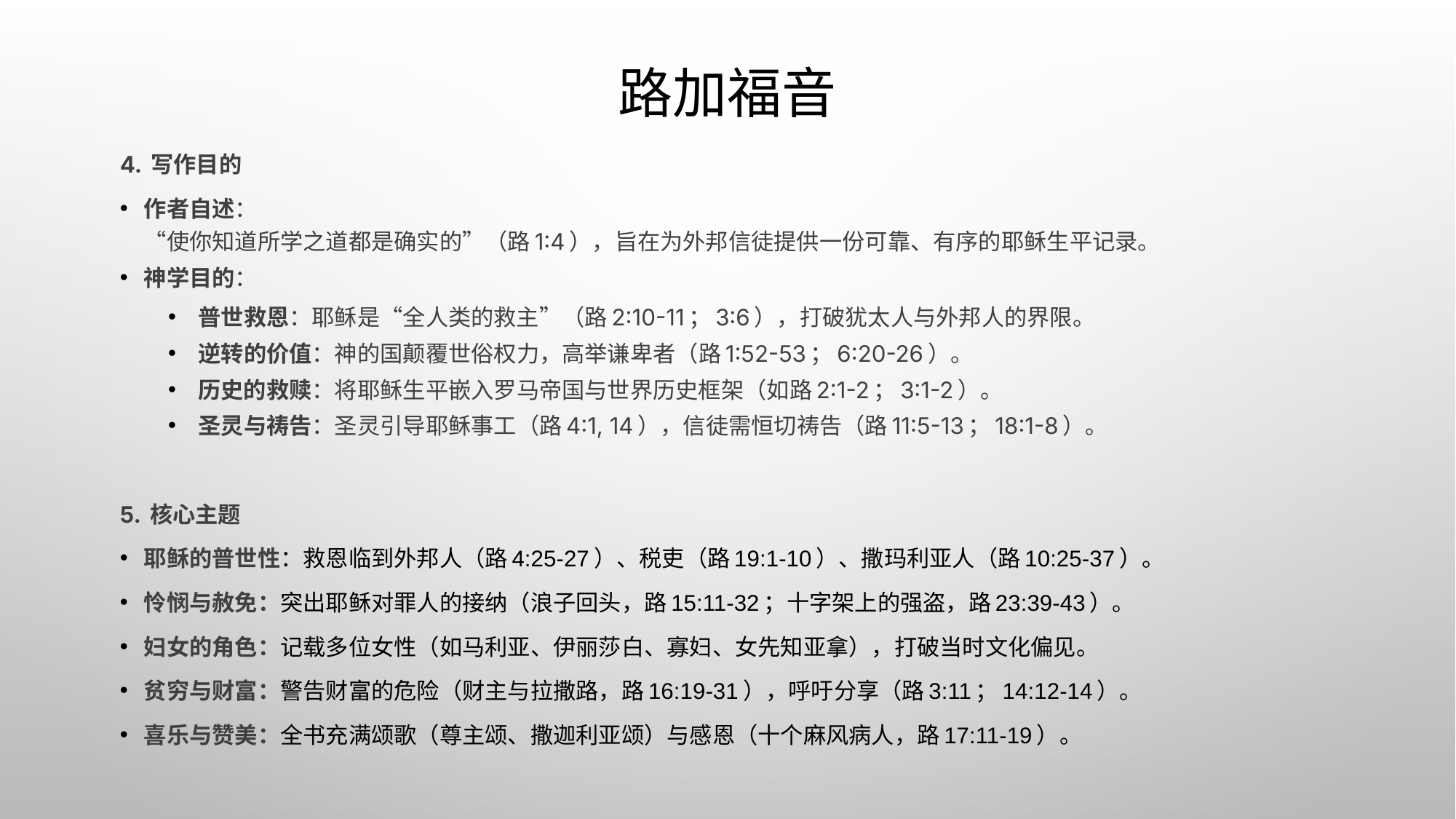

# 路加福音
4. 写作目的
作者自述：
“使你知道所学之道都是确实的”（路1:4），旨在为外邦信徒提供一份可靠、有序的耶稣生平记录。
神学目的：
普世救恩：耶稣是“全人类的救主”（路2:10-11；3:6），打破犹太人与外邦人的界限。
逆转的价值：神的国颠覆世俗权力，高举谦卑者（路1:52-53；6:20-26）。
历史的救赎：将耶稣生平嵌入罗马帝国与世界历史框架（如路2:1-2；3:1-2）。
圣灵与祷告：圣灵引导耶稣事工（路4:1, 14），信徒需恒切祷告（路11:5-13；18:1-8）。

5. 核心主题
耶稣的普世性：救恩临到外邦人（路4:25-27）、税吏（路19:1-10）、撒玛利亚人（路10:25-37）。
怜悯与赦免：突出耶稣对罪人的接纳（浪子回头，路15:11-32；十字架上的强盗，路23:39-43）。
妇女的角色：记载多位女性（如马利亚、伊丽莎白、寡妇、女先知亚拿），打破当时文化偏见。
贫穷与财富：警告财富的危险（财主与拉撒路，路16:19-31），呼吁分享（路3:11；14:12-14）。
喜乐与赞美：全书充满颂歌（尊主颂、撒迦利亚颂）与感恩（十个麻风病人，路17:11-19）。